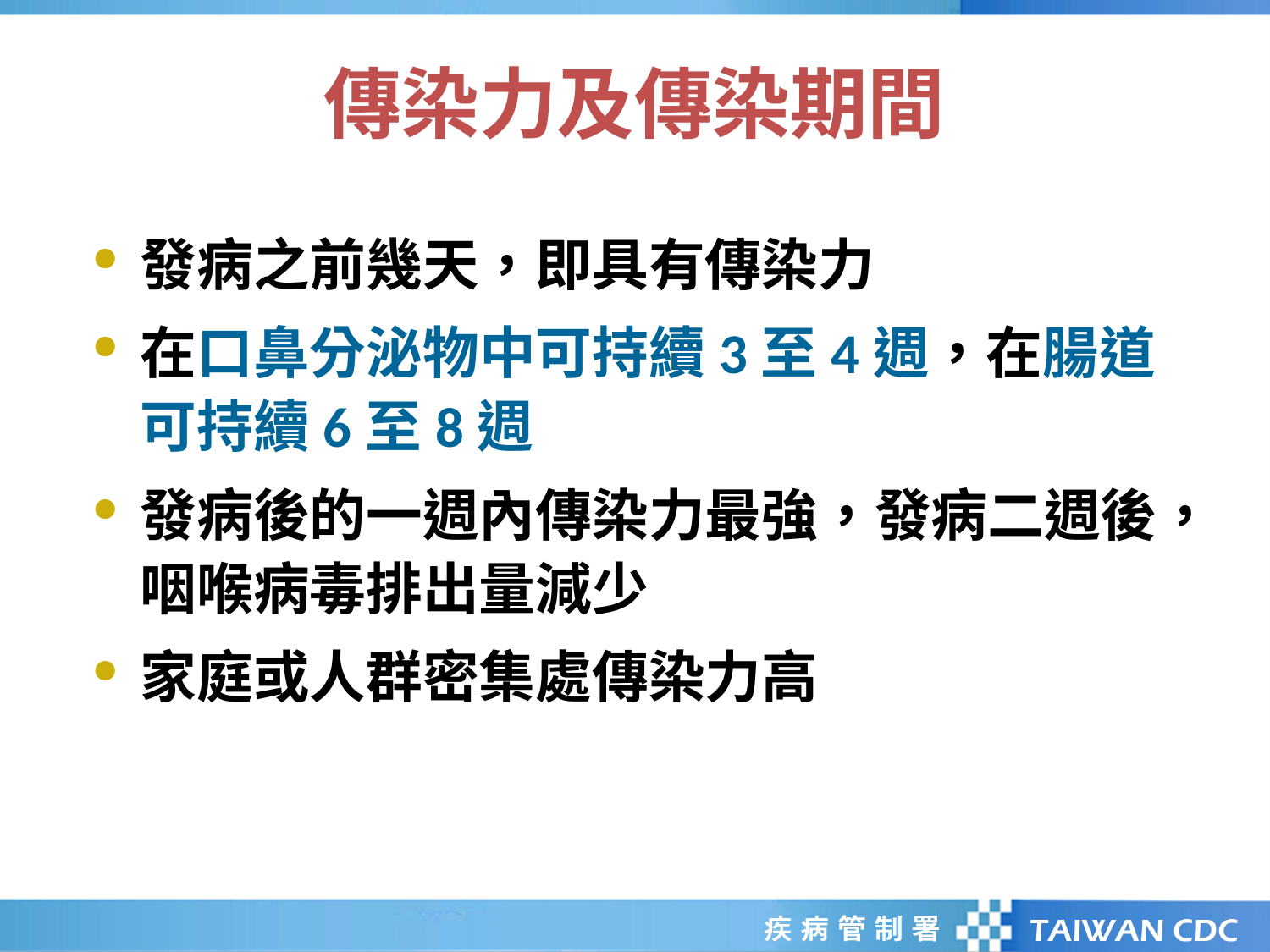

# 傳染力及傳染期間
發病之前幾天，即具有傳染力
在口鼻分泌物中可持續3至4週，在腸道可持續6至8週
發病後的一週內傳染力最強，發病二週後，咽喉病毒排出量減少
家庭或人群密集處傳染力高